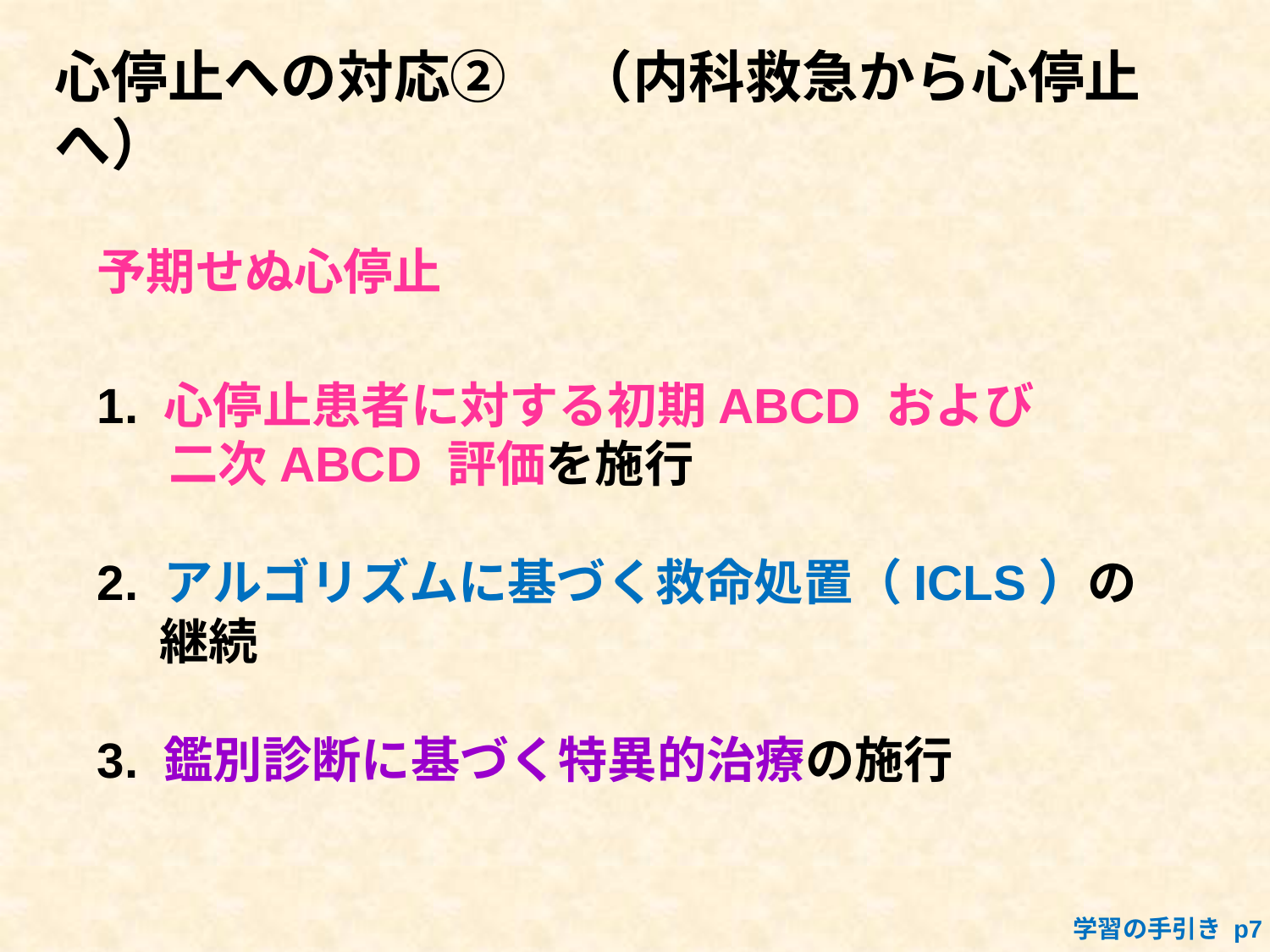

心停止への対応② 　（内科救急から心停止へ）
予期せぬ心停止

1. 心停止患者に対する初期ABCD および
　  二次ABCD 評価を施行

2. アルゴリズムに基づく救命処置（ICLS）の継続

3. 鑑別診断に基づく特異的治療の施行
学習の手引き p7